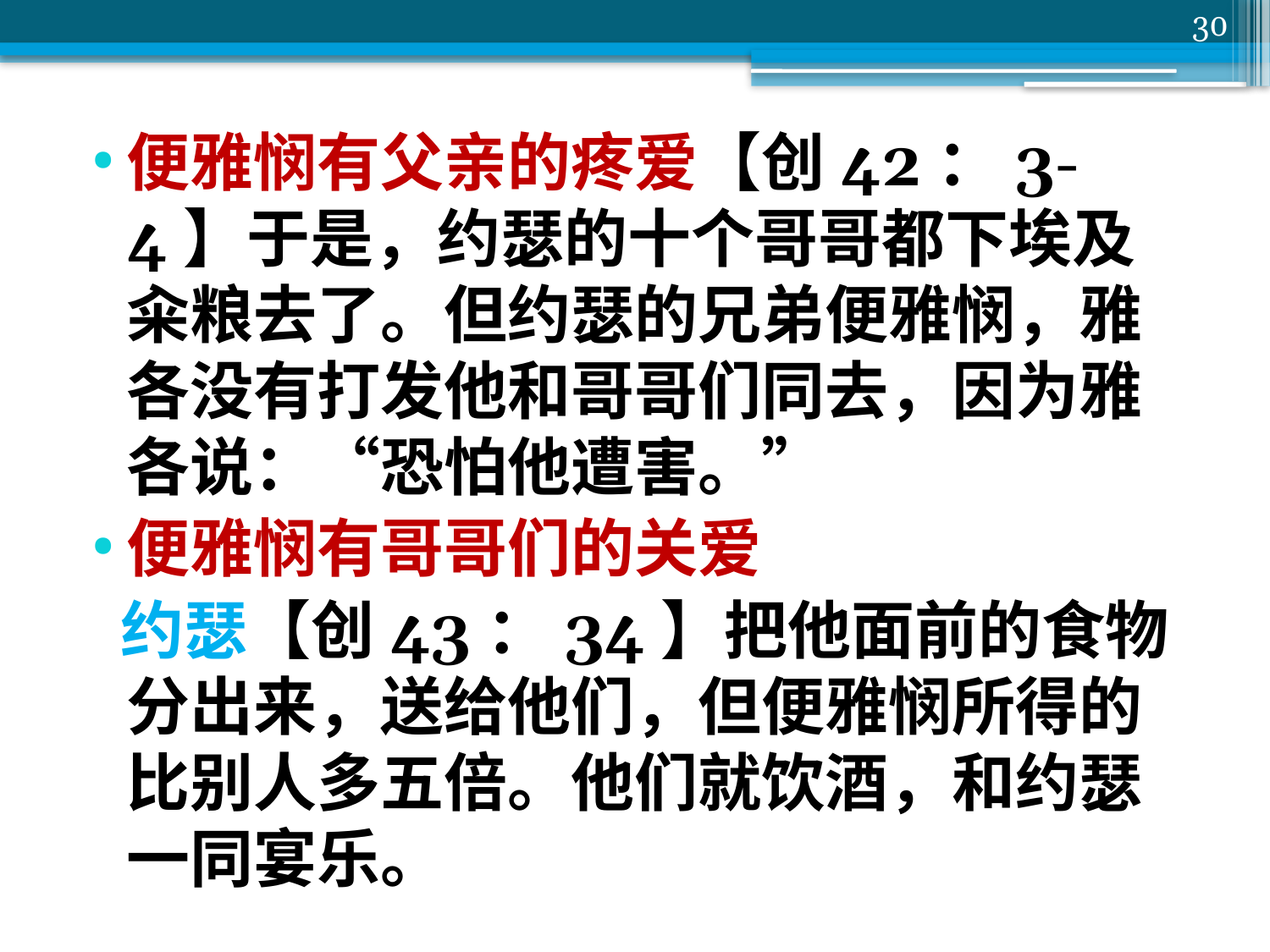

30
便雅悯有父亲的疼爱【创42：3-4】于是，约瑟的十个哥哥都下埃及籴粮去了。但约瑟的兄弟便雅悯，雅各没有打发他和哥哥们同去，因为雅各说：“恐怕他遭害。”
便雅悯有哥哥们的关爱
 约瑟【创43：34】把他面前的食物分出来，送给他们，但便雅悯所得的比别人多五倍。他们就饮酒，和约瑟一同宴乐。